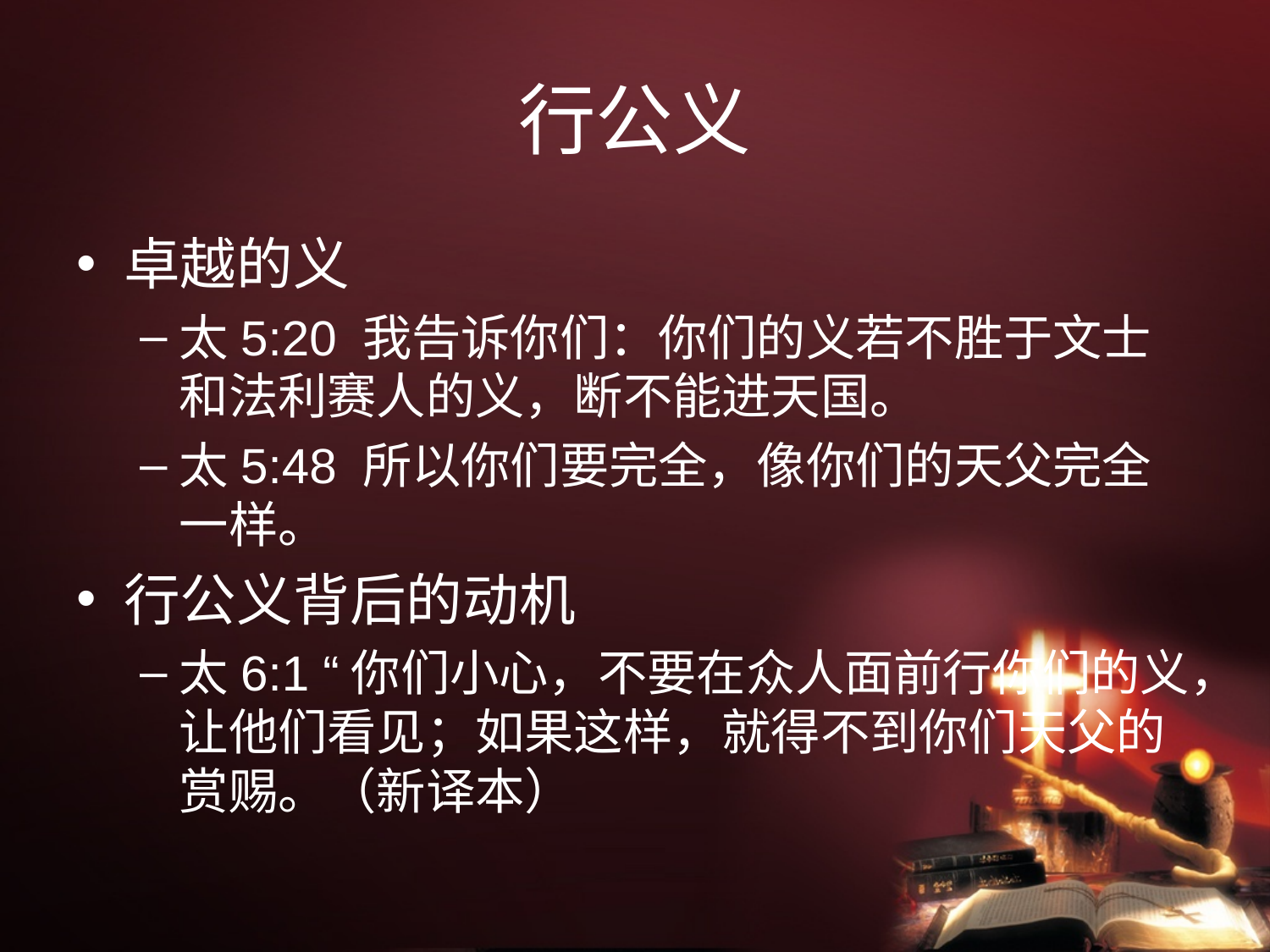

# 行公义
卓越的义
太5:20 我告诉你们：你们的义若不胜于文士和法利赛人的义，断不能进天国。
太5:48 所以你们要完全，像你们的天父完全一样。
行公义背后的动机
太6:1 “你们小心，不要在众人面前行你们的义，让他们看见；如果这样，就得不到你们天父的赏赐。（新译本）